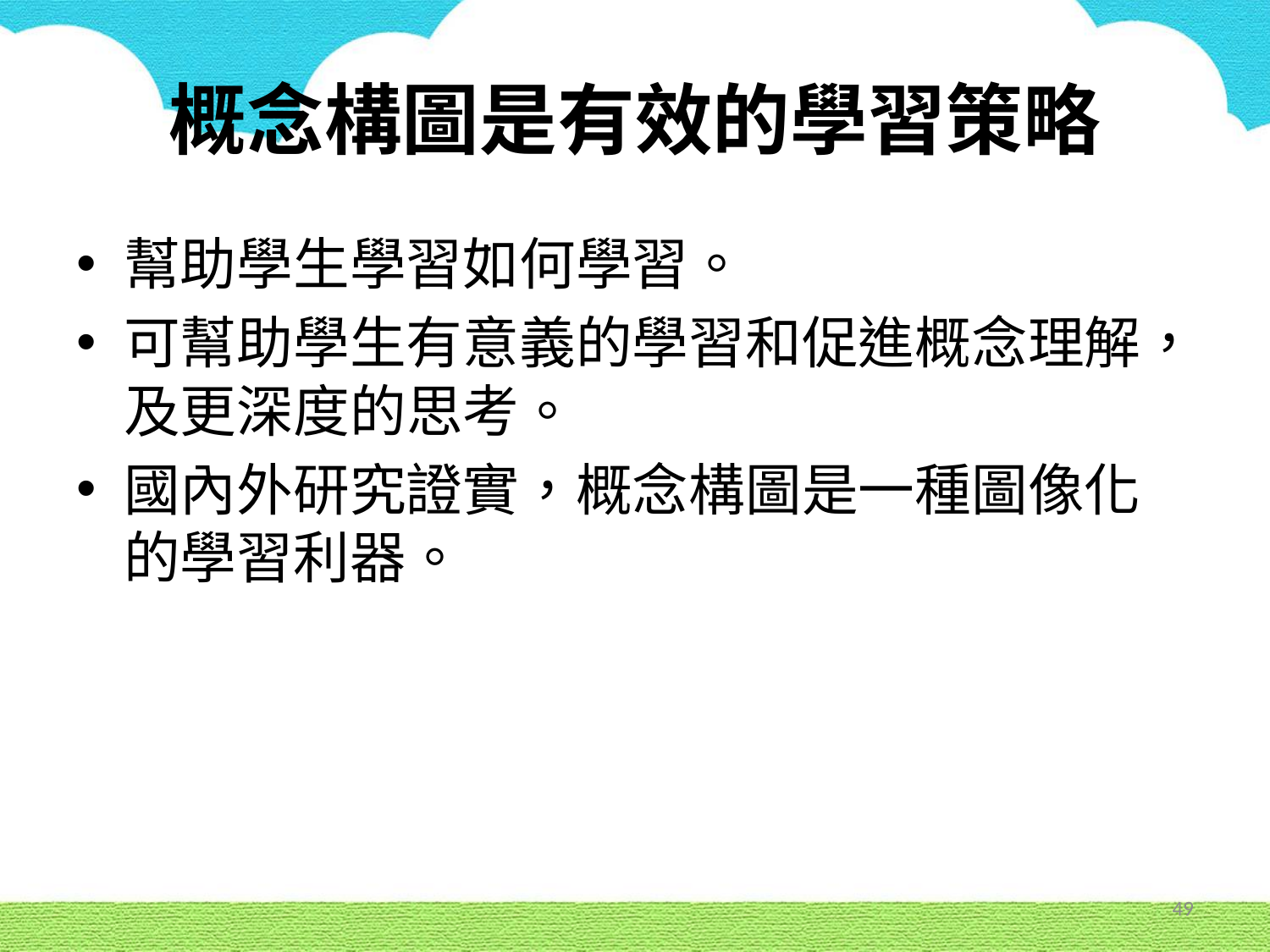

# 概念構圖是有效的學習策略
幫助學生學習如何學習。
可幫助學生有意義的學習和促進概念理解，及更深度的思考。
國內外研究證實，概念構圖是一種圖像化的學習利器。

49